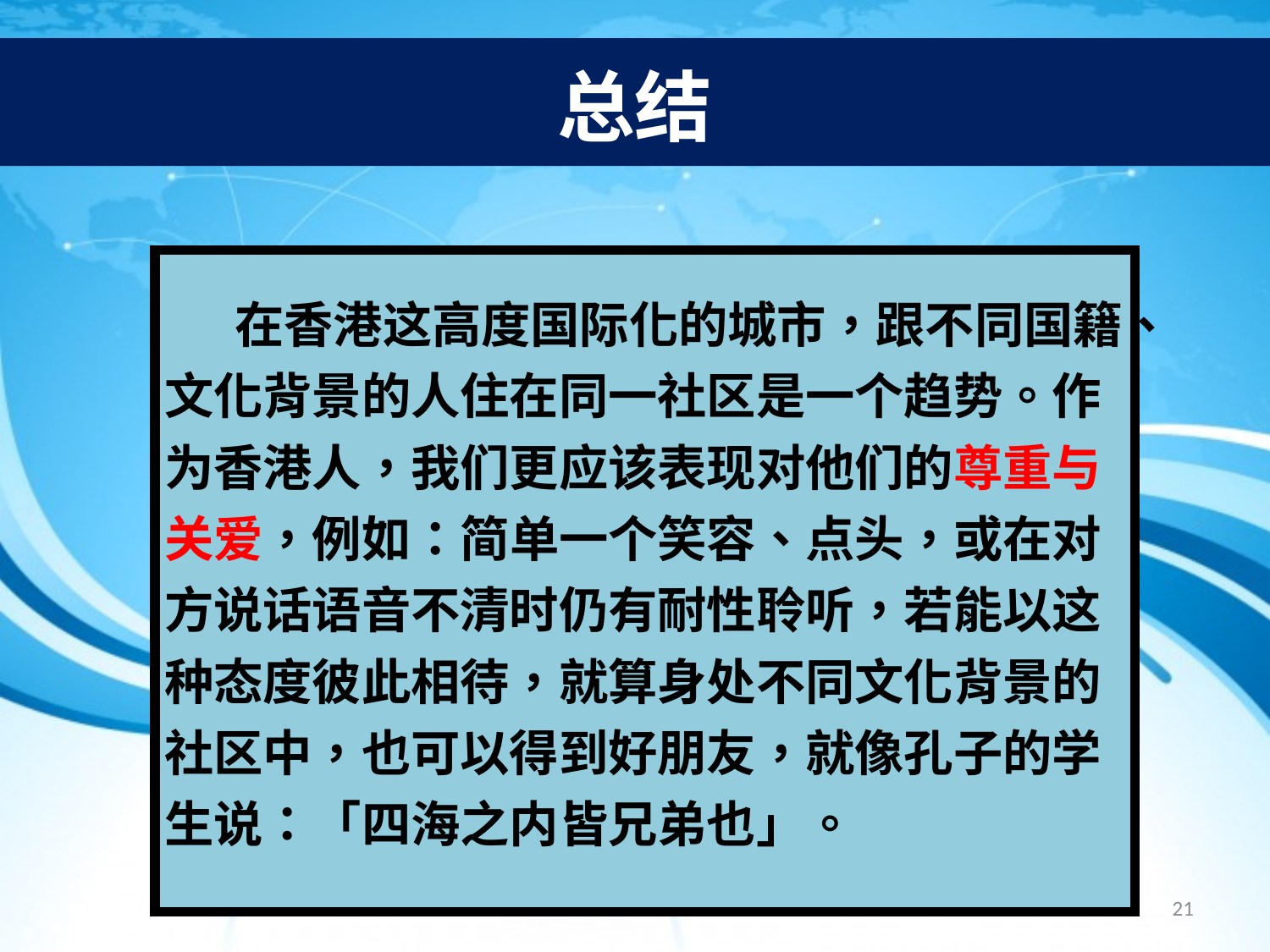

# 总结
| 在香港这高度国际化的城市，跟不同国籍、文化背景的人住在同一社区是一个趋势。作为香港人，我们更应该表现对他们的尊重与关爱，例如：简单一个笑容、点头，或在对方说话语音不清时仍有耐性聆听，若能以这种态度彼此相待，就算身处不同文化背景的社区中，也可以得到好朋友，就像孔子的学生说：「四海之内皆兄弟也」。 |
| --- |
21